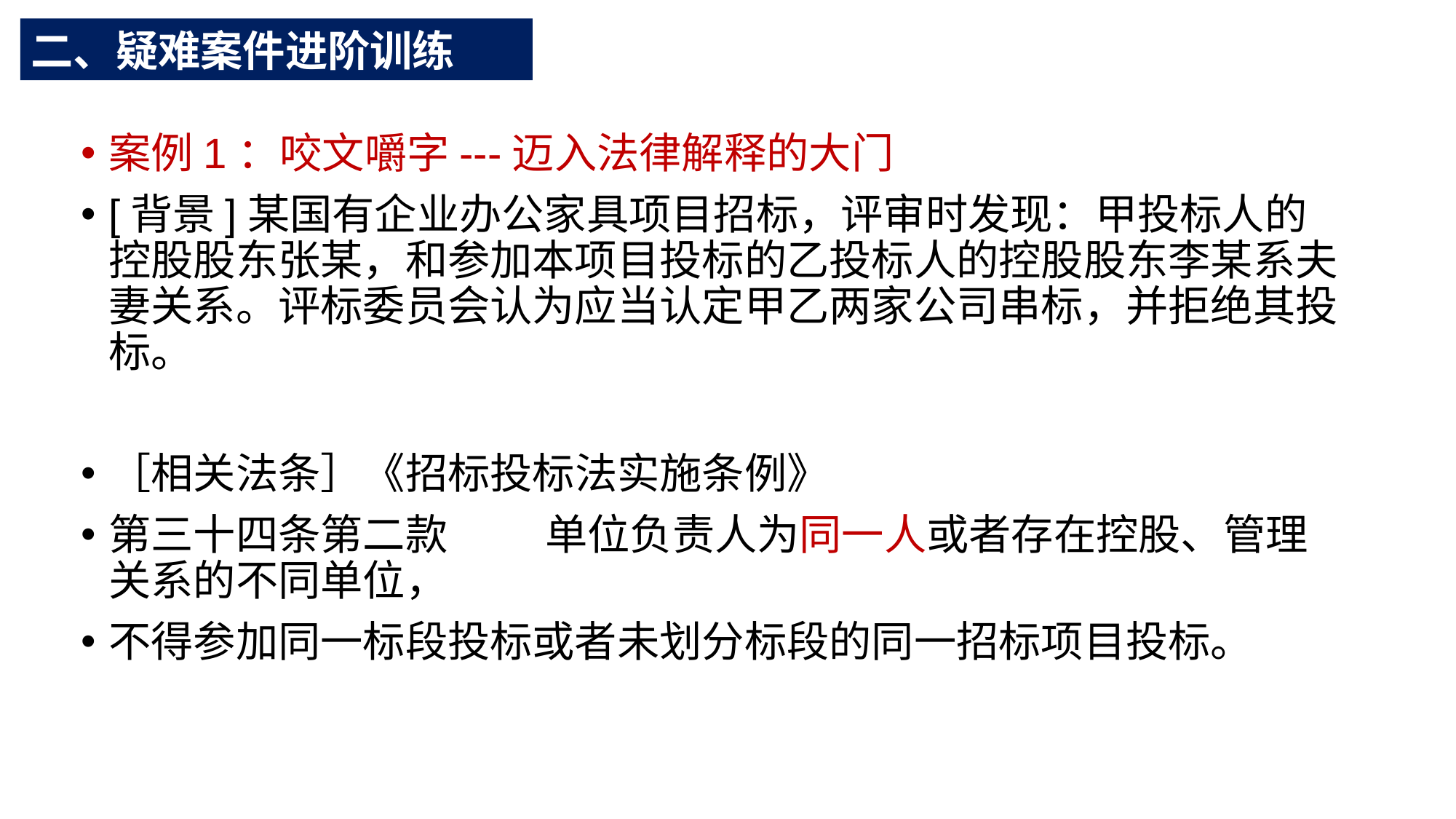

二、疑难案件进阶训练
案例1：咬文嚼字---迈入法律解释的大门
[背景]某国有企业办公家具项目招标，评审时发现：甲投标人的控股股东张某，和参加本项目投标的乙投标人的控股股东李某系夫妻关系。评标委员会认为应当认定甲乙两家公司串标，并拒绝其投标。

［相关法条］《招标投标法实施条例》
第三十四条第二款	单位负责人为同一人或者存在控股、管理关系的不同单位，
不得参加同一标段投标或者未划分标段的同一招标项目投标。